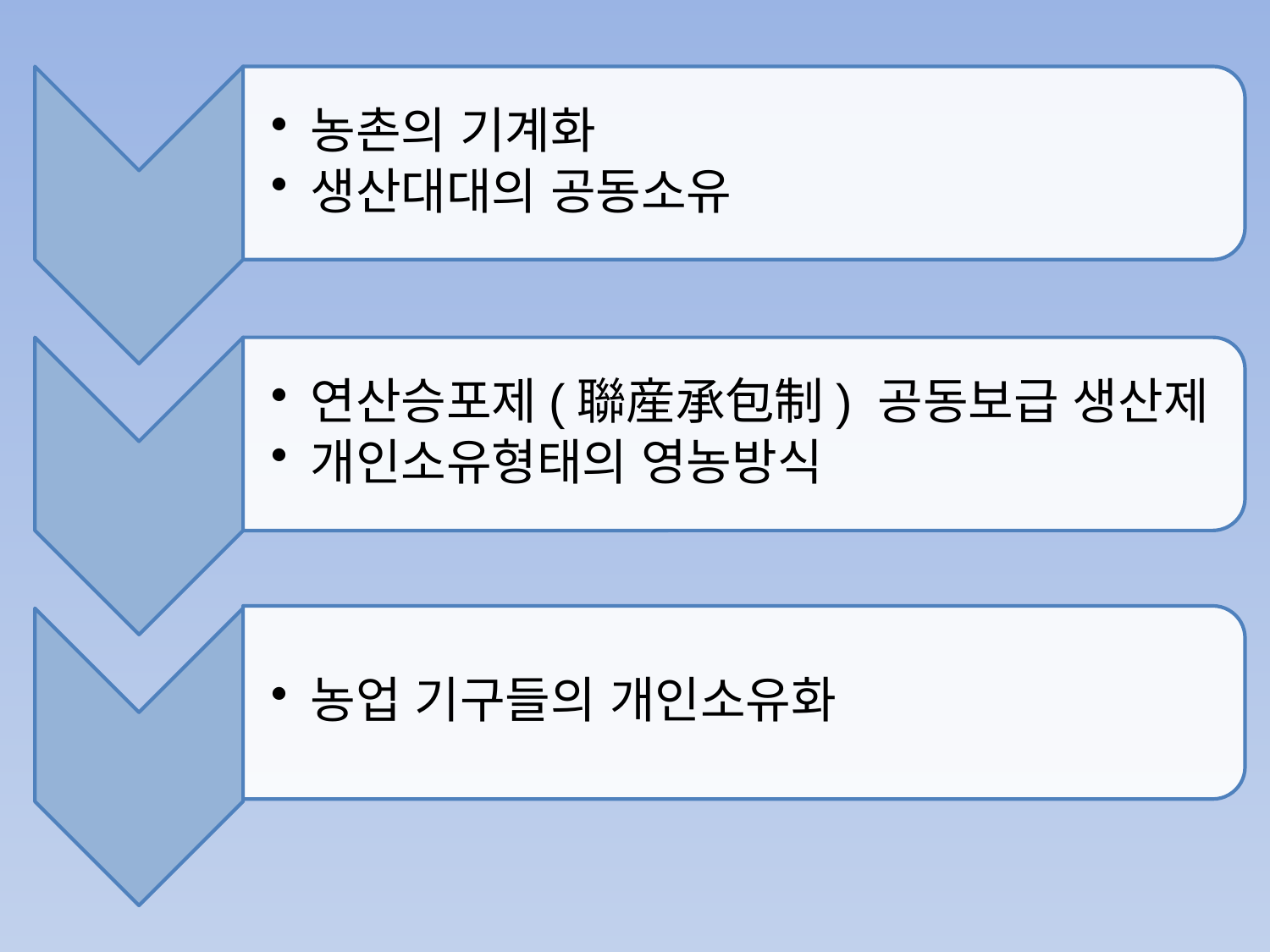

농촌의 기계화
생산대대의 공동소유

연산승포제(聯産承包制) 공동보급 생산제
개인소유형태의 영농방식

농업 기구들의 개인소유화